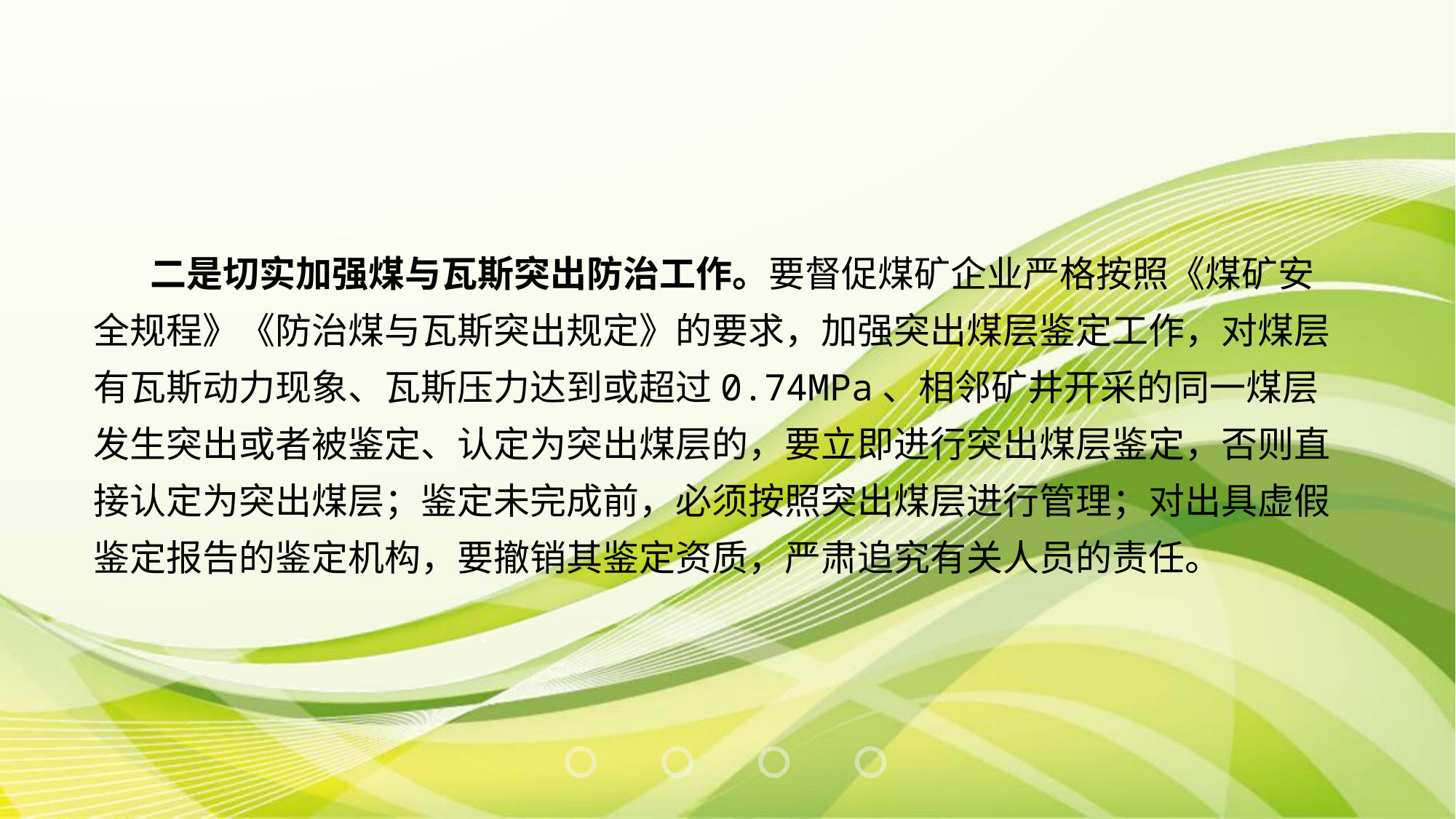

二是切实加强煤与瓦斯突出防治工作。要督促煤矿企业严格按照《煤矿安全规程》《防治煤与瓦斯突出规定》的要求，加强突出煤层鉴定工作，对煤层有瓦斯动力现象、瓦斯压力达到或超过0.74MPa、相邻矿井开采的同一煤层发生突出或者被鉴定、认定为突出煤层的，要立即进行突出煤层鉴定，否则直接认定为突出煤层；鉴定未完成前，必须按照突出煤层进行管理；对出具虚假鉴定报告的鉴定机构，要撤销其鉴定资质，严肃追究有关人员的责任。